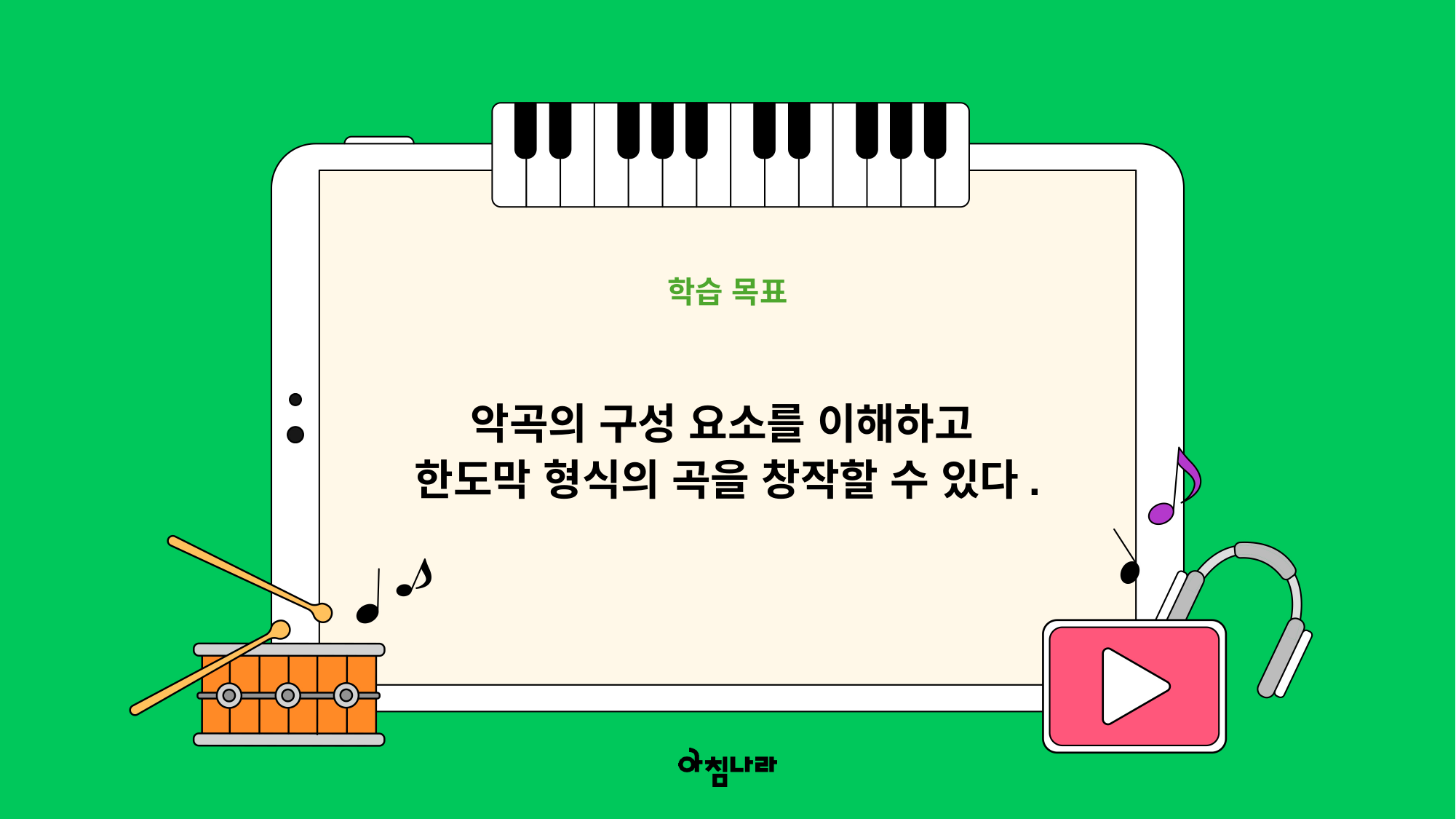

학습 목표
악곡의 구성 요소를 이해하고
한도막 형식의 곡을 창작할 수 있다.